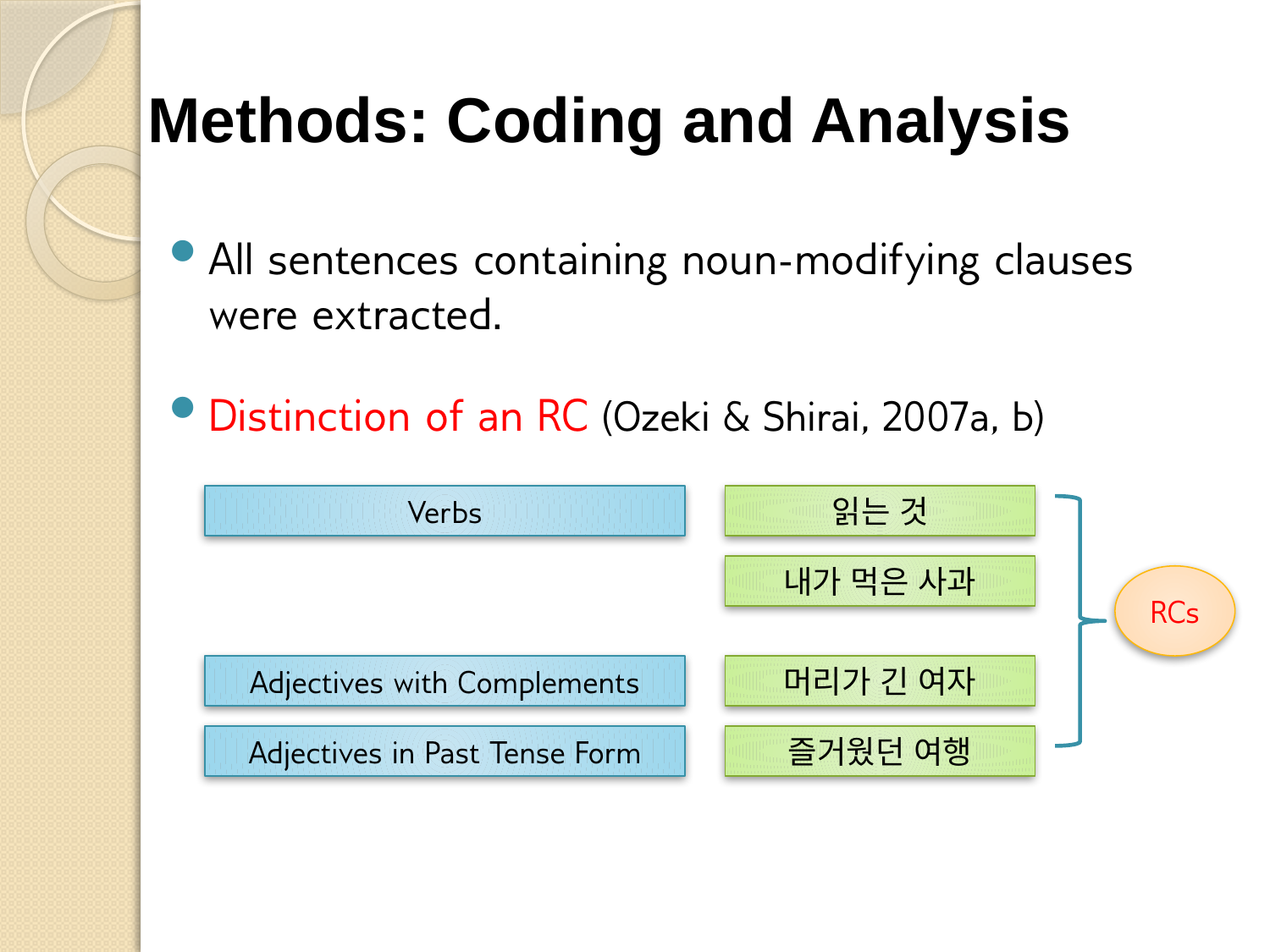

# Methods: Coding and Analysis
All sentences containing noun-modifying clauses were extracted.

Distinction of an RC (Ozeki & Shirai, 2007a, b)

Verbs
읽는 것

내가 먹은 사과
RCs
Adjectives with Complements
머리가 긴 여자
Adjectives in Past Tense Form
즐거웠던 여행